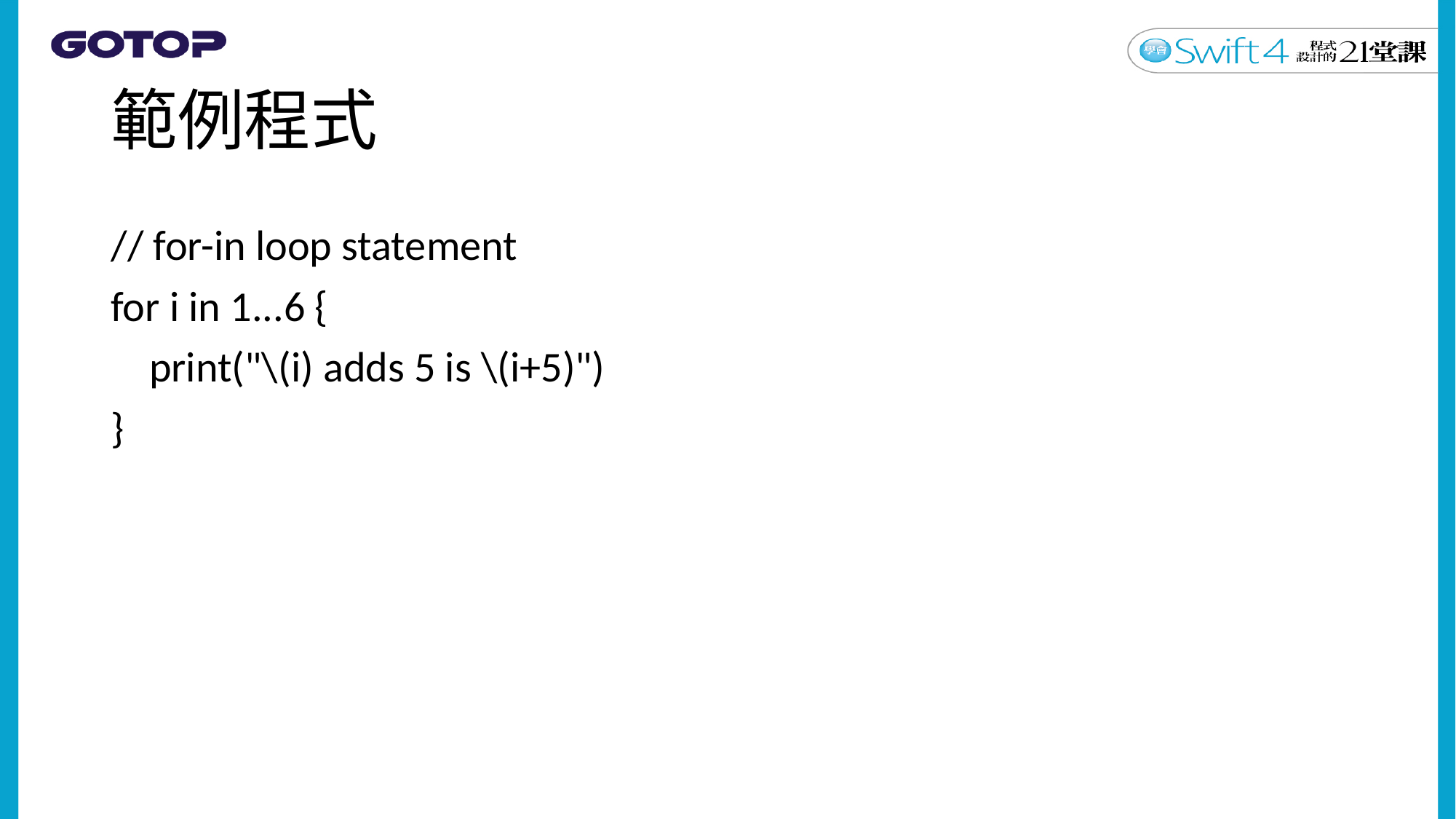

# 範例程式
// for-in loop statement
for i in 1...6 {
    print("\(i) adds 5 is \(i+5)")
}